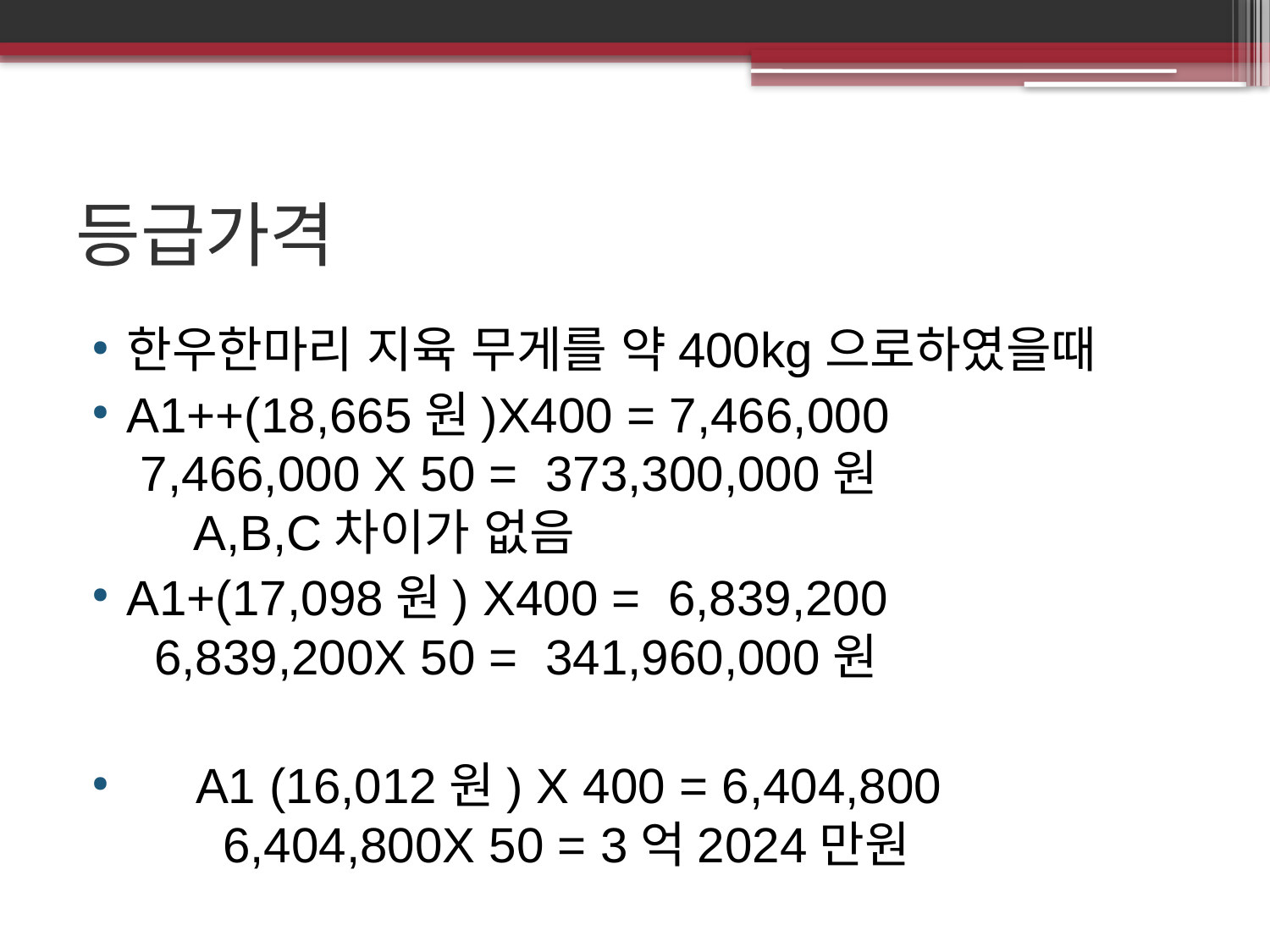

# 등급가격
한우한마리 지육 무게를 약400kg으로하였을때
A1++(18,665원)X400 = 7,466,000
 7,466,000 X 50 =  373,300,000원
    A,B,C차이가 없음
A1+(17,098원) X400 =  6,839,200
  6,839,200X 50 =  341,960,000원

     A1 (16,012원) X 400 = 6,404,800
       6,404,800X 50 = 3억2024만원